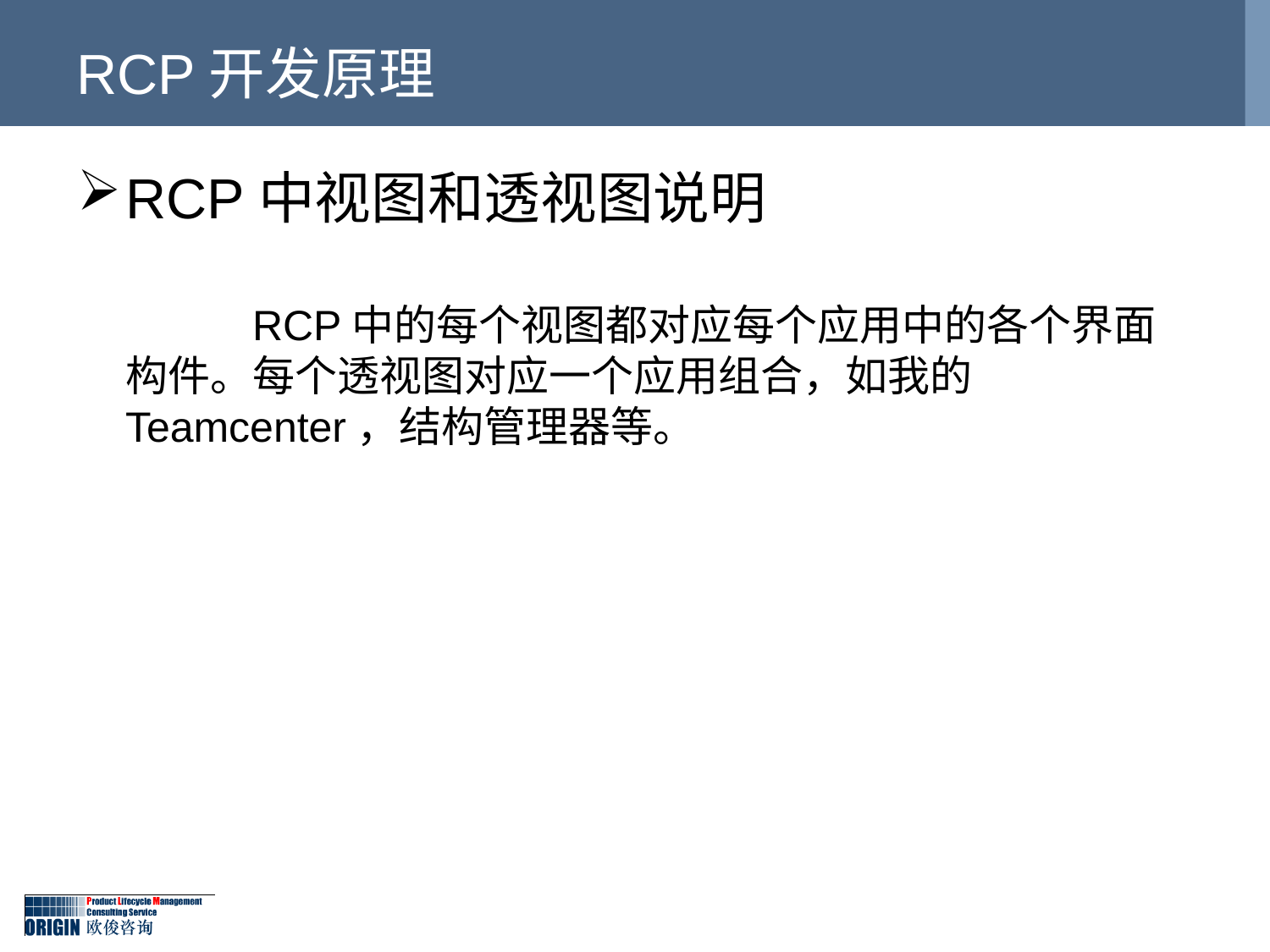

# RCP开发原理
RCP中视图和透视图说明

		RCP中的每个视图都对应每个应用中的各个界面构件。每个透视图对应一个应用组合，如我的Teamcenter，结构管理器等。